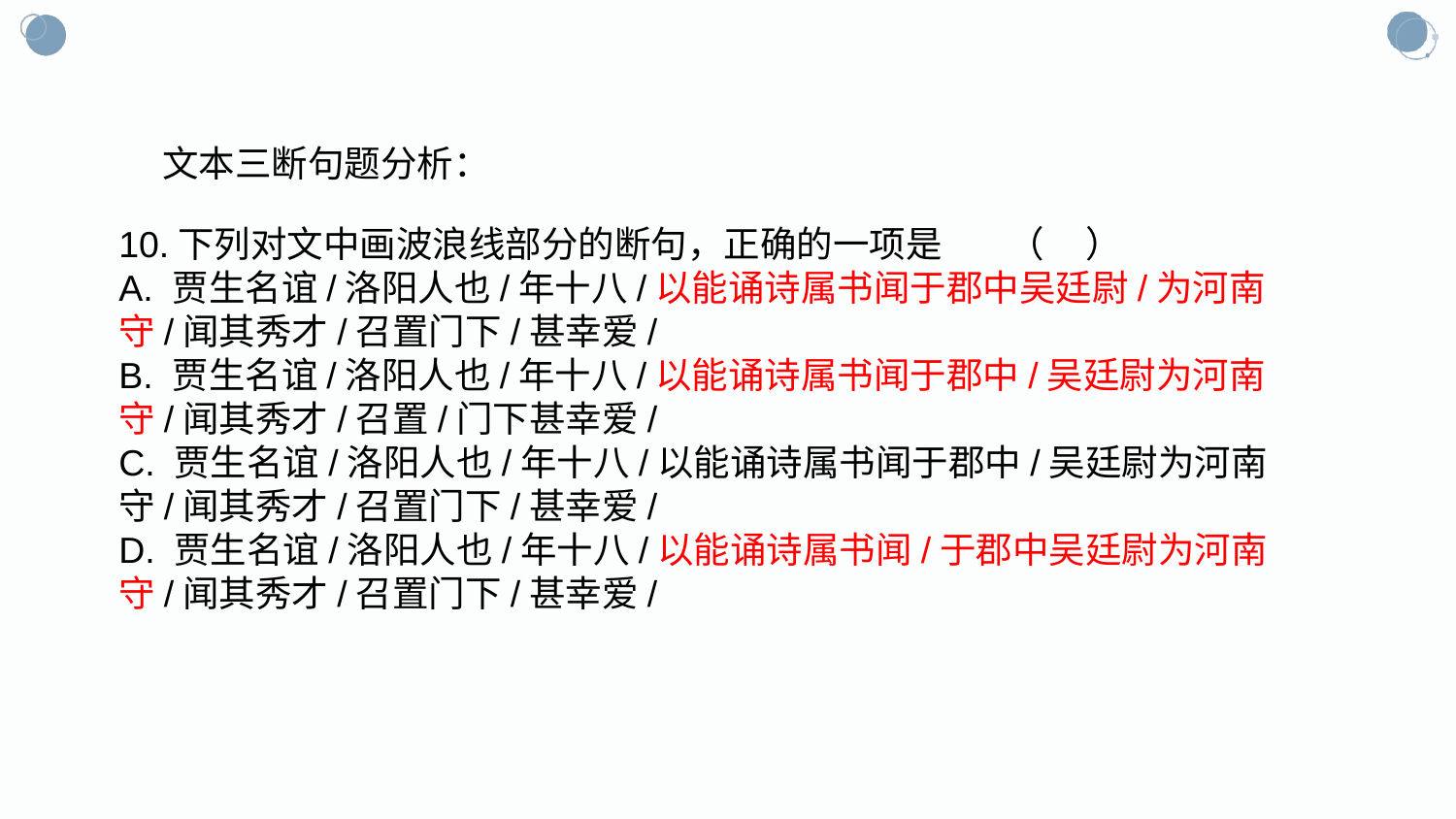

文本三断句题分析：
10.下列对文中画波浪线部分的断句，正确的一项是        （     ）
A. 贾生名谊/洛阳人也/年十八/以能诵诗属书闻于郡中吴廷尉/为河南守/闻其秀才/召置门下/甚幸爱/
B. 贾生名谊/洛阳人也/年十八/以能诵诗属书闻于郡中/吴廷尉为河南守/闻其秀才/召置/门下甚幸爱/
C. 贾生名谊/洛阳人也/年十八/以能诵诗属书闻于郡中/吴廷尉为河南守/闻其秀才/召置门下/甚幸爱/
D. 贾生名谊/洛阳人也/年十八/以能诵诗属书闻/于郡中吴廷尉为河南守/闻其秀才/召置门下/甚幸爱/